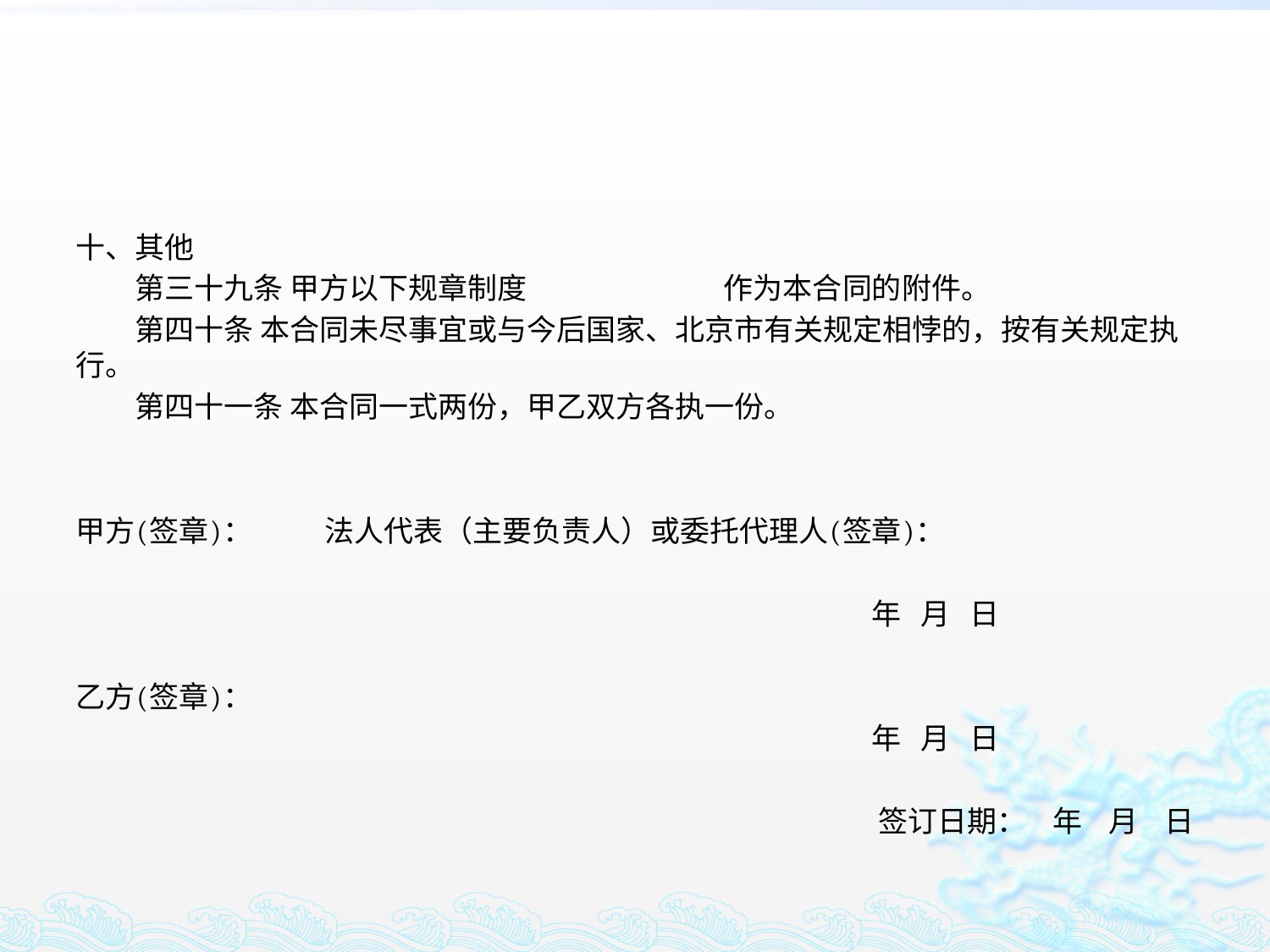

#
十、其他
　　第三十九条 甲方以下规章制度                              作为本合同的附件。
　　第四十条 本合同未尽事宜或与今后国家、北京市有关规定相悖的，按有关规定执行。
　　第四十一条 本合同一式两份，甲乙双方各执一份。

甲方(签章)：           法人代表（主要负责人）或委托代理人(签章)：

                                                                                                                         年   月   日

乙方(签章)：
                                                                                                                         年   月   日

签订日期：    年    月    日